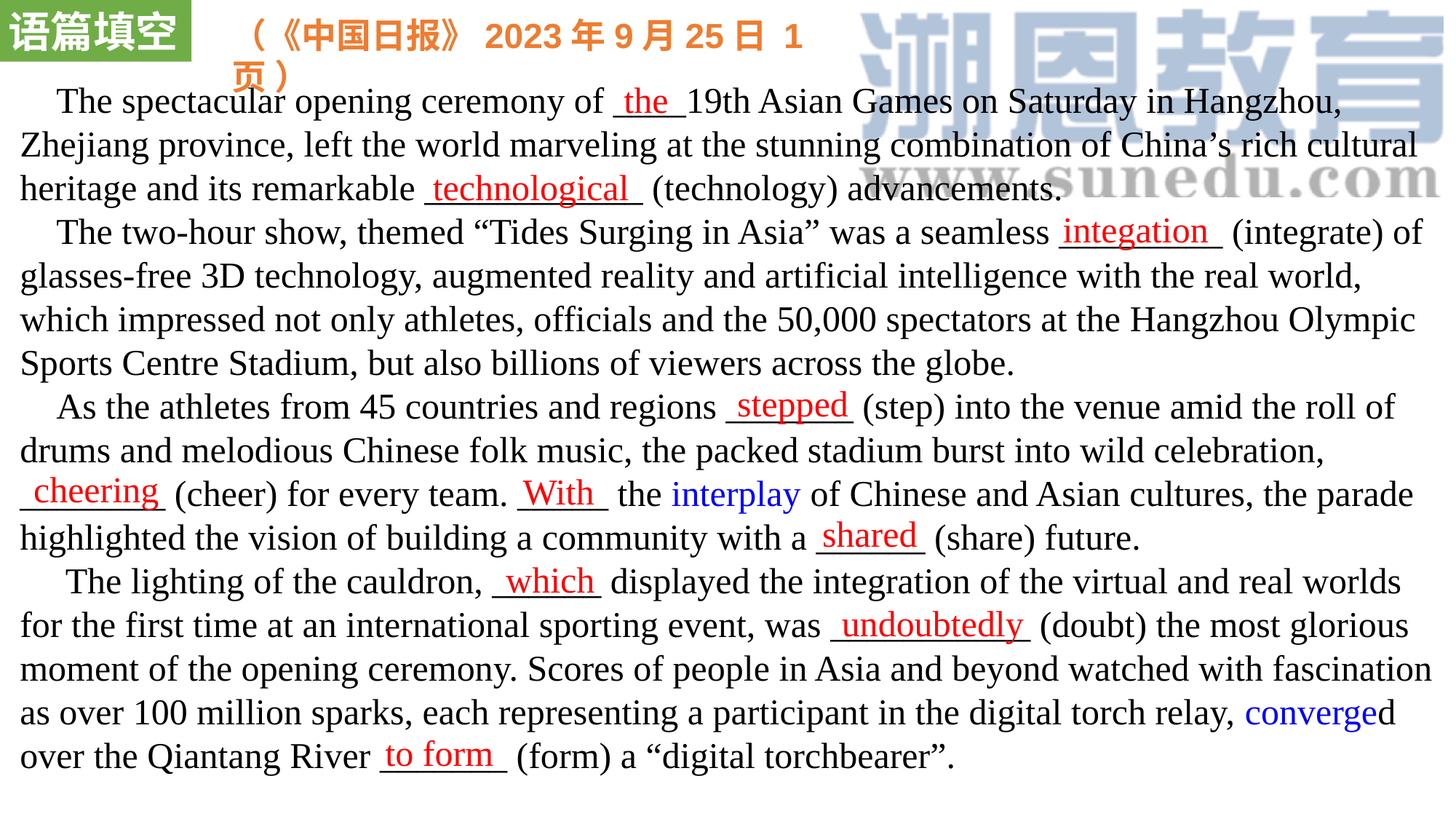

语篇填空
（《中国日报》2023年9月25日 1页 ）
    The spectacular opening ceremony of ____19th Asian Games on Saturday in Hangzhou, Zhejiang province, left the world marveling at the stunning combination of China’s rich cultural heritage and its remarkable ____________ (technology) advancements.
    The two-hour show, themed “Tides Surging in Asia” was a seamless _________ (integrate) of glasses-free 3D technology, augmented reality and artificial intelligence with the real world, which impressed not only athletes, officials and the 50,000 spectators at the Hangzhou Olympic Sports Centre Stadium, but also billions of viewers across the globe.
    As the athletes from 45 countries and regions _______ (step) into the venue amid the roll of drums and melodious Chinese folk music, the packed stadium burst into wild celebration, ________ (cheer) for every team. _____ the interplay of Chinese and Asian cultures, the parade highlighted the vision of building a community with a ______ (share) future.
     The lighting of the cauldron, ______ displayed the integration of the virtual and real worlds for the first time at an international sporting event, was ___________ (doubt) the most glorious moment of the opening ceremony. Scores of people in Asia and beyond watched with fascination as over 100 million sparks, each representing a participant in the digital torch relay, converged over the Qiantang River _______ (form) a “digital torchbearer”.
the
technological
integation
stepped
cheering
With
shared
which
undoubtedly
to form